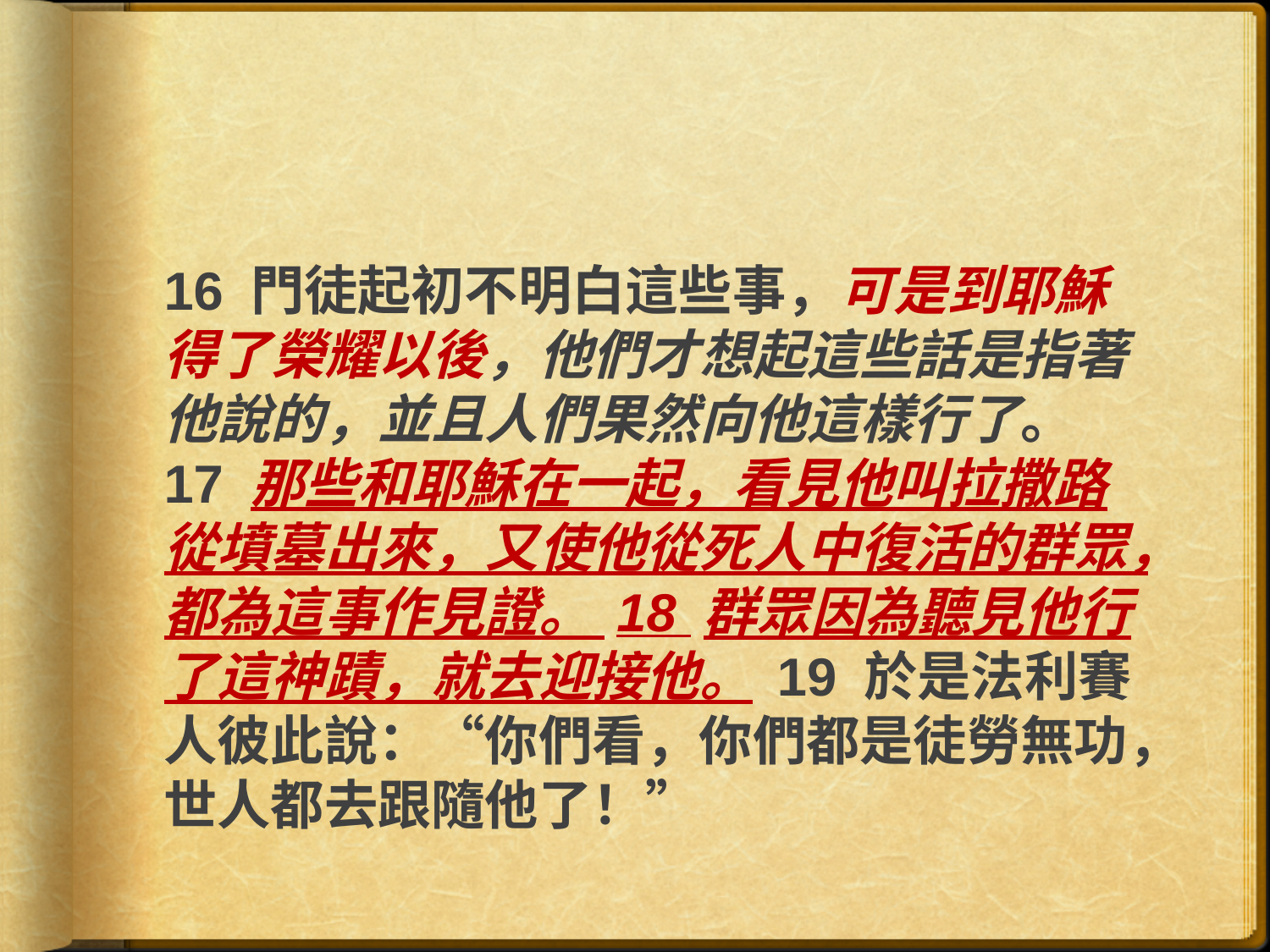

#
16 門徒起初不明白這些事，可是到耶穌得了榮耀以後，他們才想起這些話是指著他說的，並且人們果然向他這樣行了。 17 那些和耶穌在一起，看見他叫拉撒路從墳墓出來，又使他從死人中復活的群眾，都為這事作見證。 18 群眾因為聽見他行了這神蹟，就去迎接他。 19 於是法利賽人彼此說：“你們看，你們都是徒勞無功，世人都去跟隨他了！”